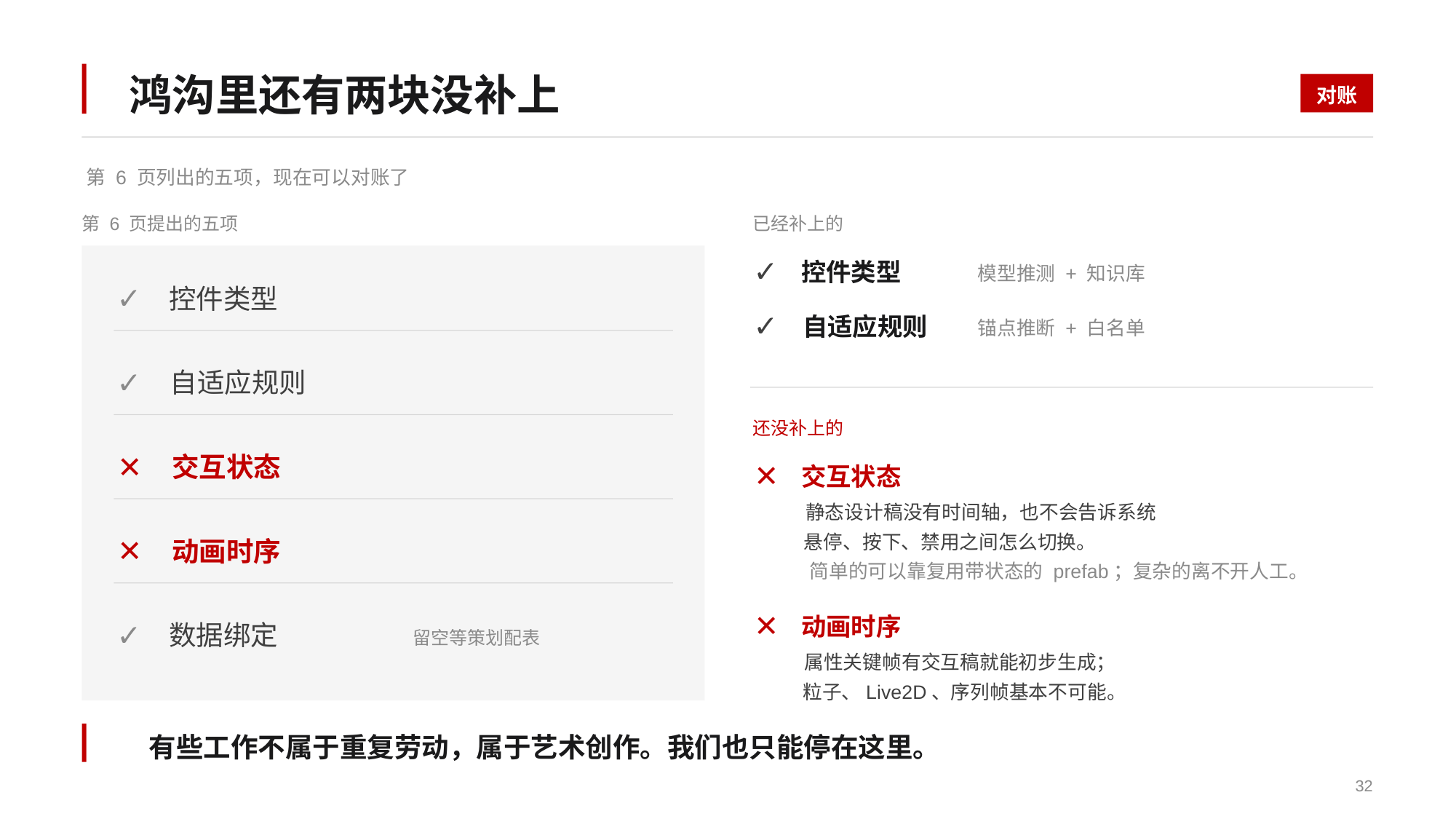

鸿沟里还有两块没补上

对账

第 6 页列出的五项，现在可以对账了
第 6 页提出的五项
已经补上的

✓
控件类型
模型推测 + 知识库
✓
控件类型
✓
自适应规则
锚点推断 + 白名单

✓
自适应规则

还没补上的
✕
交互状态
✕
交互状态

静态设计稿没有时间轴，也不会告诉系统
悬停、按下、禁用之间怎么切换。
✕
动画时序
简单的可以靠复用带状态的 prefab；复杂的离不开人工。

✕
动画时序
✓
数据绑定
留空等策划配表
属性关键帧有交互稿就能初步生成；
粒子、Live2D、序列帧基本不可能。

有些工作不属于重复劳动，属于艺术创作。我们也只能停在这里。
32